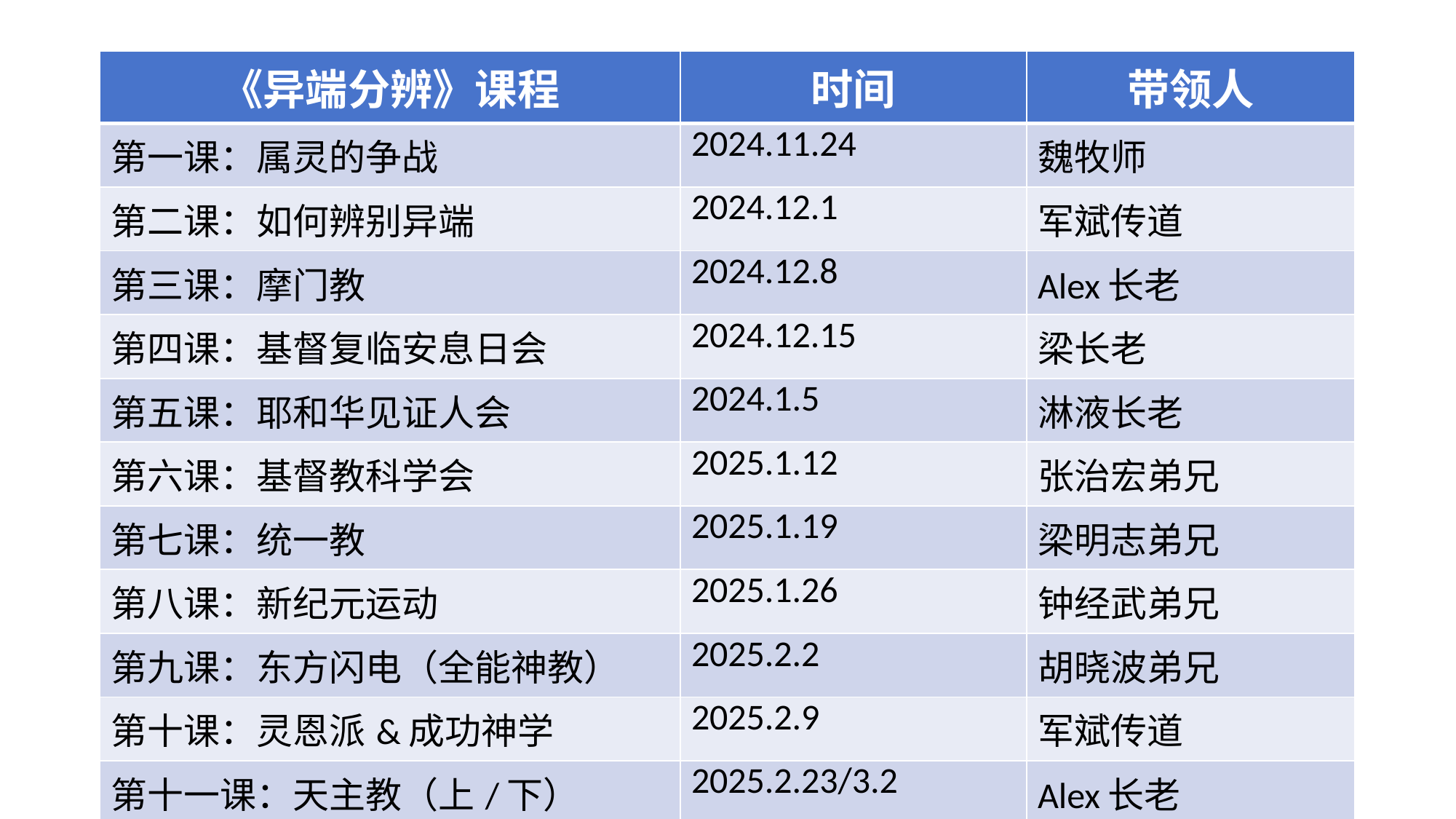

| 《异端分辨》课程 | 时间 | 带领人 |
| --- | --- | --- |
| 第一课：属灵的争战 | 2024.11.24 | 魏牧师 |
| 第二课：如何辨别异端 | 2024.12.1 | 军斌传道 |
| 第三课：摩门教 | 2024.12.8 | Alex长老 |
| 第四课：基督复临安息日会 | 2024.12.15 | 梁长老 |
| 第五课：耶和华见证人会 | 2024.1.5 | 淋液长老 |
| 第六课：基督教科学会 | 2025.1.12 | 张治宏弟兄 |
| 第七课：统一教 | 2025.1.19 | 梁明志弟兄 |
| 第八课：新纪元运动 | 2025.1.26 | 钟经武弟兄 |
| 第九课：东方闪电（全能神教） | 2025.2.2 | 胡晓波弟兄 |
| 第十课：灵恩派&成功神学 | 2025.2.9 | 军斌传道 |
| 第十一课：天主教（上/下） | 2025.2.23/3.2 | Alex长老 |
| 第十二课：平约瑟恩典福音 | 2025.3.16 | 尤洁乐弟兄 |